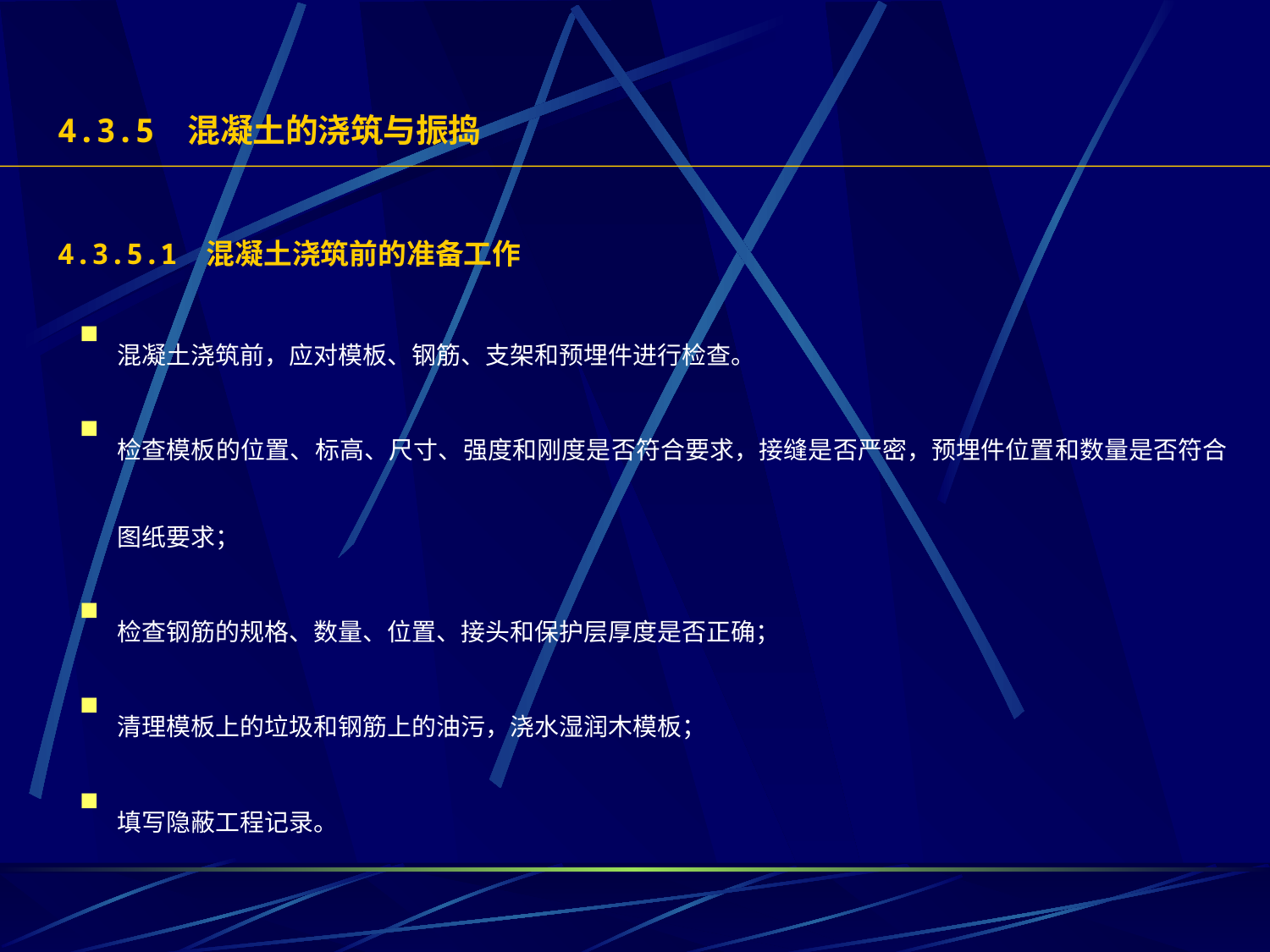

4.3.5 混凝土的浇筑与振捣

4.3.5.1 混凝土浇筑前的准备工作
混凝土浇筑前，应对模板、钢筋、支架和预埋件进行检查。
检查模板的位置、标高、尺寸、强度和刚度是否符合要求，接缝是否严密，预埋件位置和数量是否符合图纸要求；
检查钢筋的规格、数量、位置、接头和保护层厚度是否正确；
清理模板上的垃圾和钢筋上的油污，浇水湿润木模板；
填写隐蔽工程记录。